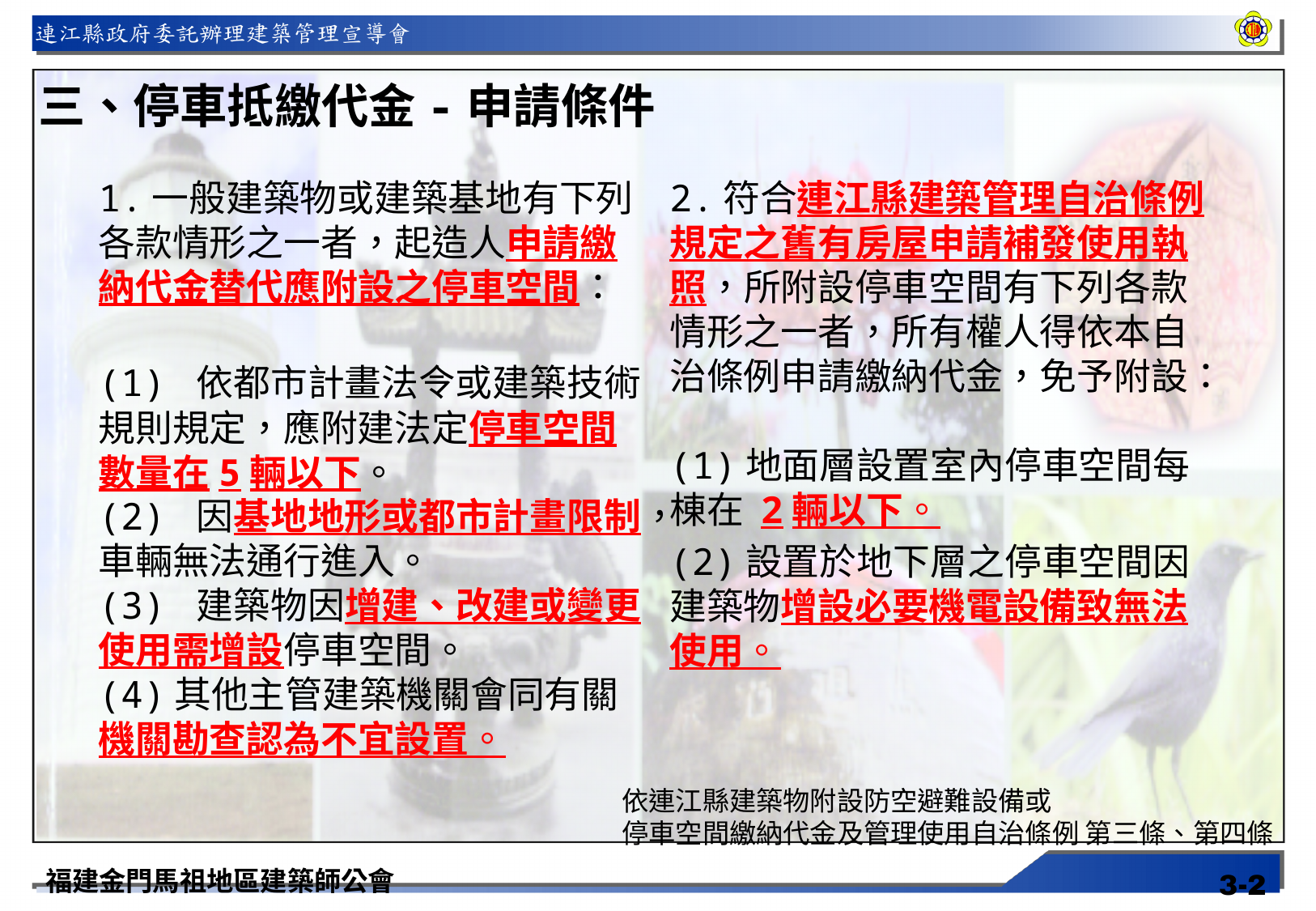

三、停車抵繳代金-申請條件
1.一般建築物或建築基地有下列各款情形之一者，起造人申請繳納代金替代應附設之停車空間：
(1) 依都市計畫法令或建築技術規則規定，應附建法定停車空間數量在5輛以下。
(2) 因基地地形或都市計畫限制，車輛無法通行進入。
(3) 建築物因增建、改建或變更使用需增設停車空間。
(4)其他主管建築機關會同有關機關勘查認為不宜設置。

2.符合連江縣建築管理自治條例規定之舊有房屋申請補發使用執照，所附設停車空間有下列各款情形之一者，所有權人得依本自治條例申請繳納代金，免予附設：
(1)地面層設置室內停車空間每棟在 2輛以下。
(2)設置於地下層之停車空間因建築物增設必要機電設備致無法使用。
依連江縣建築物附設防空避難設備或
停車空間繳納代金及管理使用自治條例 第三條、第四條

福建金門馬祖地區建築師公會
3-2